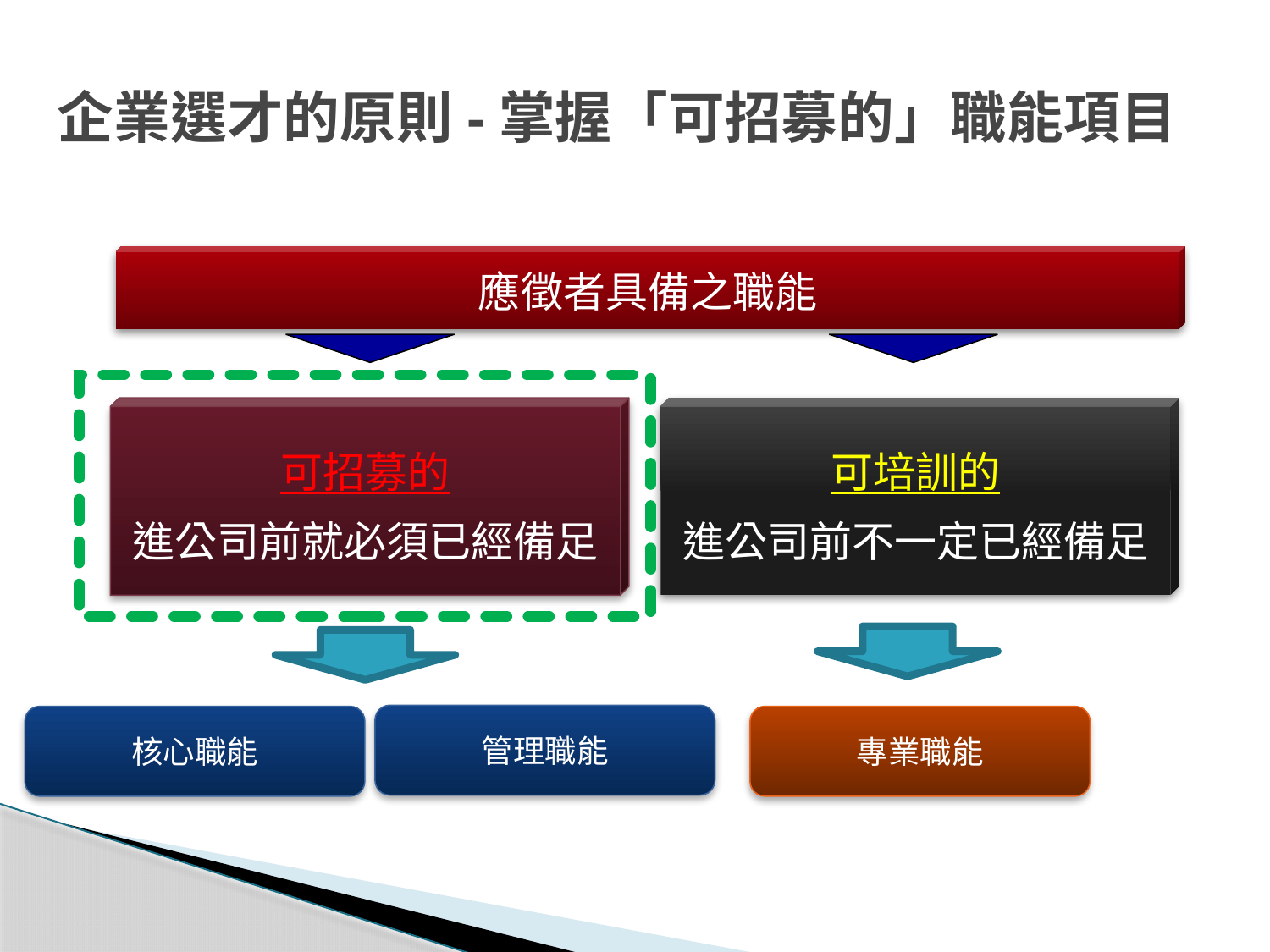

# 企業選才的原則-掌握「可招募的」職能項目
應徵者具備之職能

可培訓的
進公司前不一定已經備足
可招募的
進公司前就必須已經備足

管理職能
核心職能
專業職能